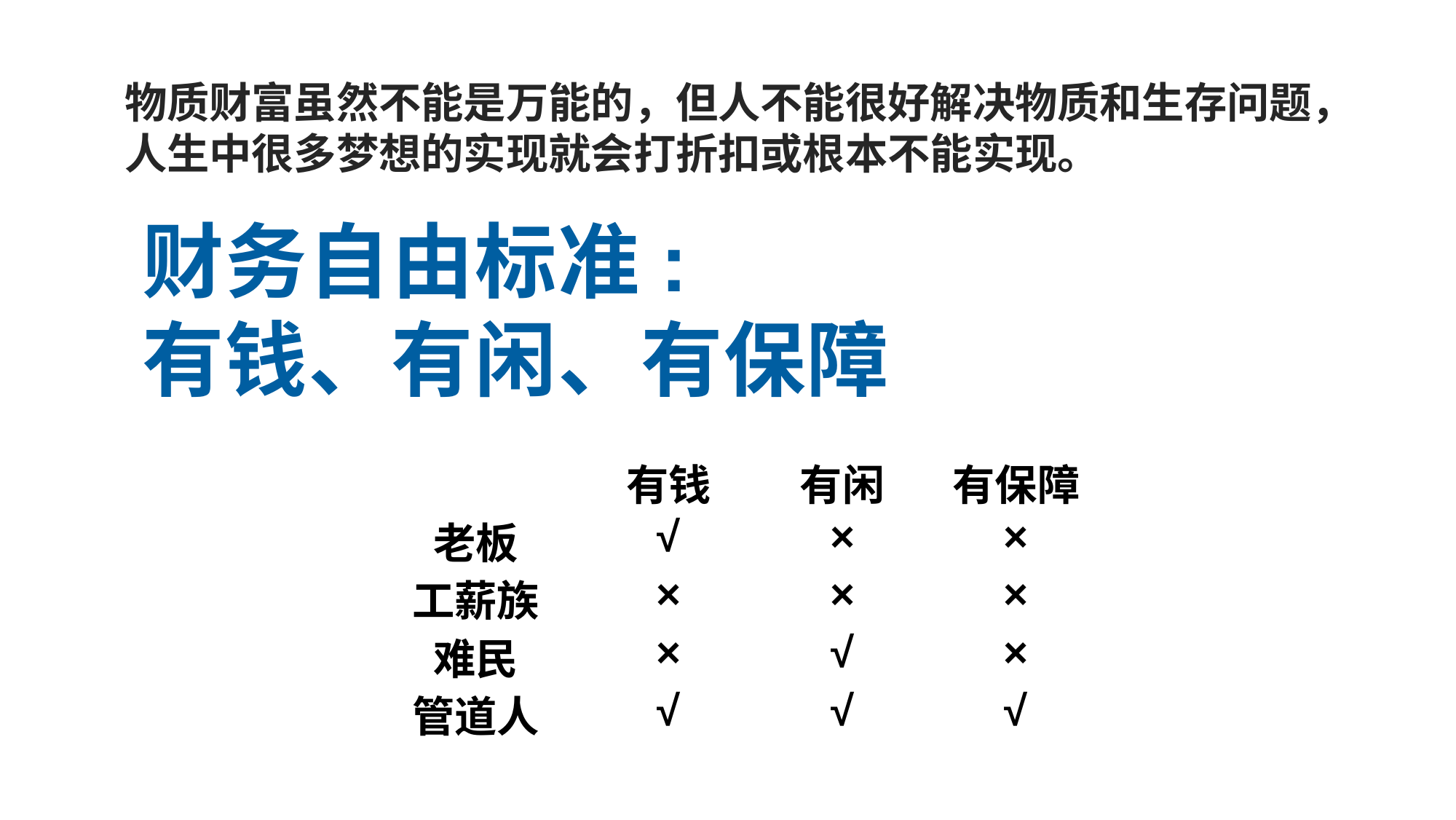

物质财富虽然不能是万能的，但人不能很好解决物质和生存问题，人生中很多梦想的实现就会打折扣或根本不能实现。
财务自由标准:
有钱、有闲、有保障
|  | 有钱 | 有闲 | 有保障 |
| --- | --- | --- | --- |
| 老板 | √ | × | × |
| 工薪族 | × | × | × |
| 难民 | × | √ | × |
| 管道人 | √ | √ | √ |